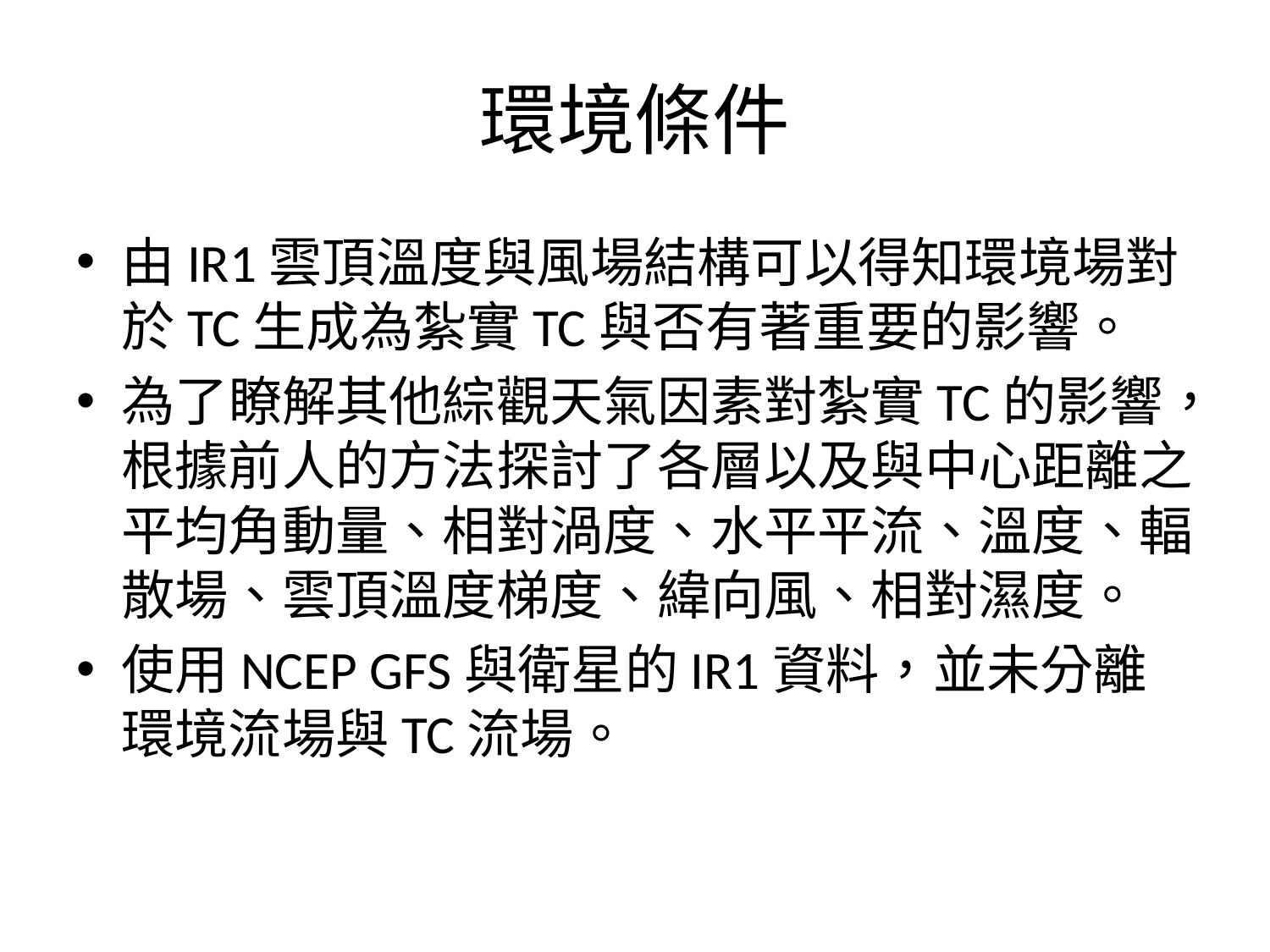

# 環境條件
由IR1雲頂溫度與風場結構可以得知環境場對於TC生成為紮實TC與否有著重要的影響。
為了瞭解其他綜觀天氣因素對紮實TC的影響，根據前人的方法探討了各層以及與中心距離之平均角動量、相對渦度、水平平流、溫度、輻散場、雲頂溫度梯度、緯向風、相對濕度。
使用NCEP GFS與衛星的IR1資料，並未分離環境流場與TC流場。